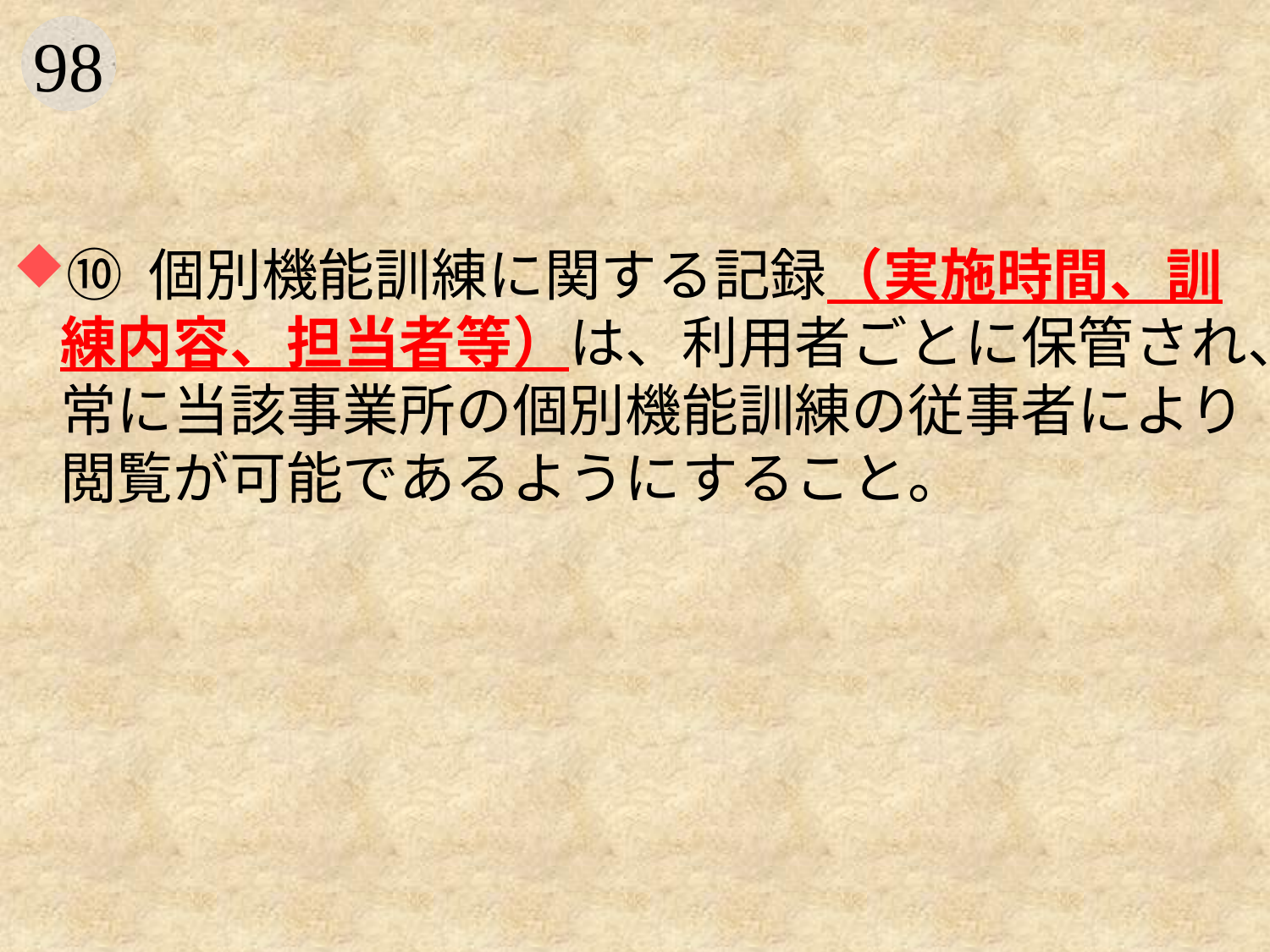

#
⑩ 個別機能訓練に関する記録（実施時間、訓練内容、担当者等）は、利用者ごとに保管され、常に当該事業所の個別機能訓練の従事者により閲覧が可能であるようにすること。